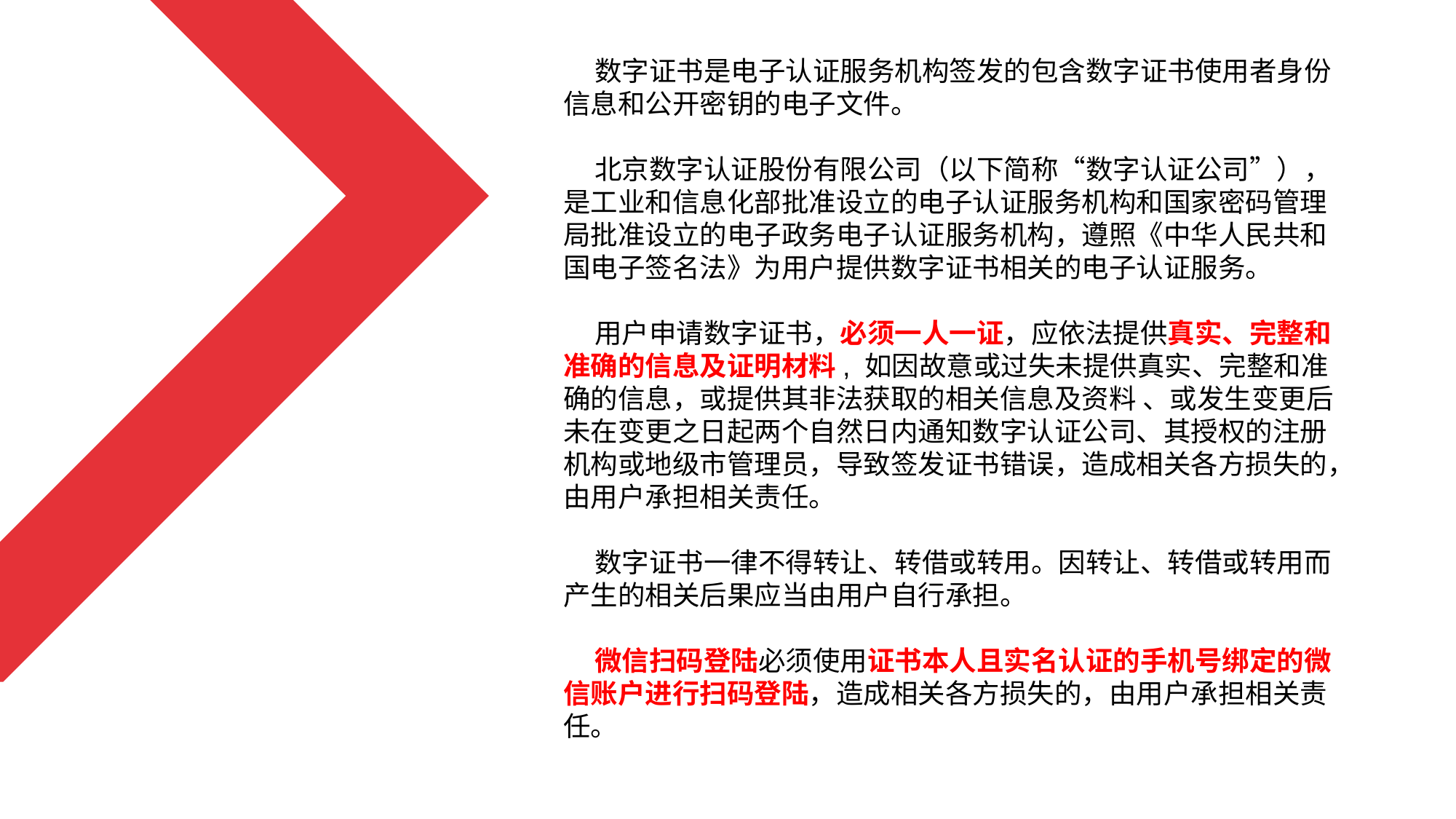

数字证书是电子认证服务机构签发的包含数字证书使用者身份信息和公开密钥的电子文件。

    北京数字认证股份有限公司（以下简称“数字认证公司”），是工业和信息化部批准设立的电子认证服务机构和国家密码管理局批准设立的电子政务电子认证服务机构，遵照《中华人民共和国电子签名法》为用户提供数字证书相关的电子认证服务。

    用户申请数字证书，必须一人一证，应依法提供真实、完整和准确的信息及证明材料, 如因故意或过失未提供真实、完整和准确的信息，或提供其非法获取的相关信息及资料 、或发生变更后未在变更之日起两个自然日内通知数字认证公司、其授权的注册机构或地级市管理员，导致签发证书错误，造成相关各方损失的，由用户承担相关责任。

    数字证书一律不得转让、转借或转用。因转让、转借或转用而产生的相关后果应当由用户自行承担。

    微信扫码登陆必须使用证书本人且实名认证的手机号绑定的微信账户进行扫码登陆，造成相关各方损失的，由用户承担相关责任。